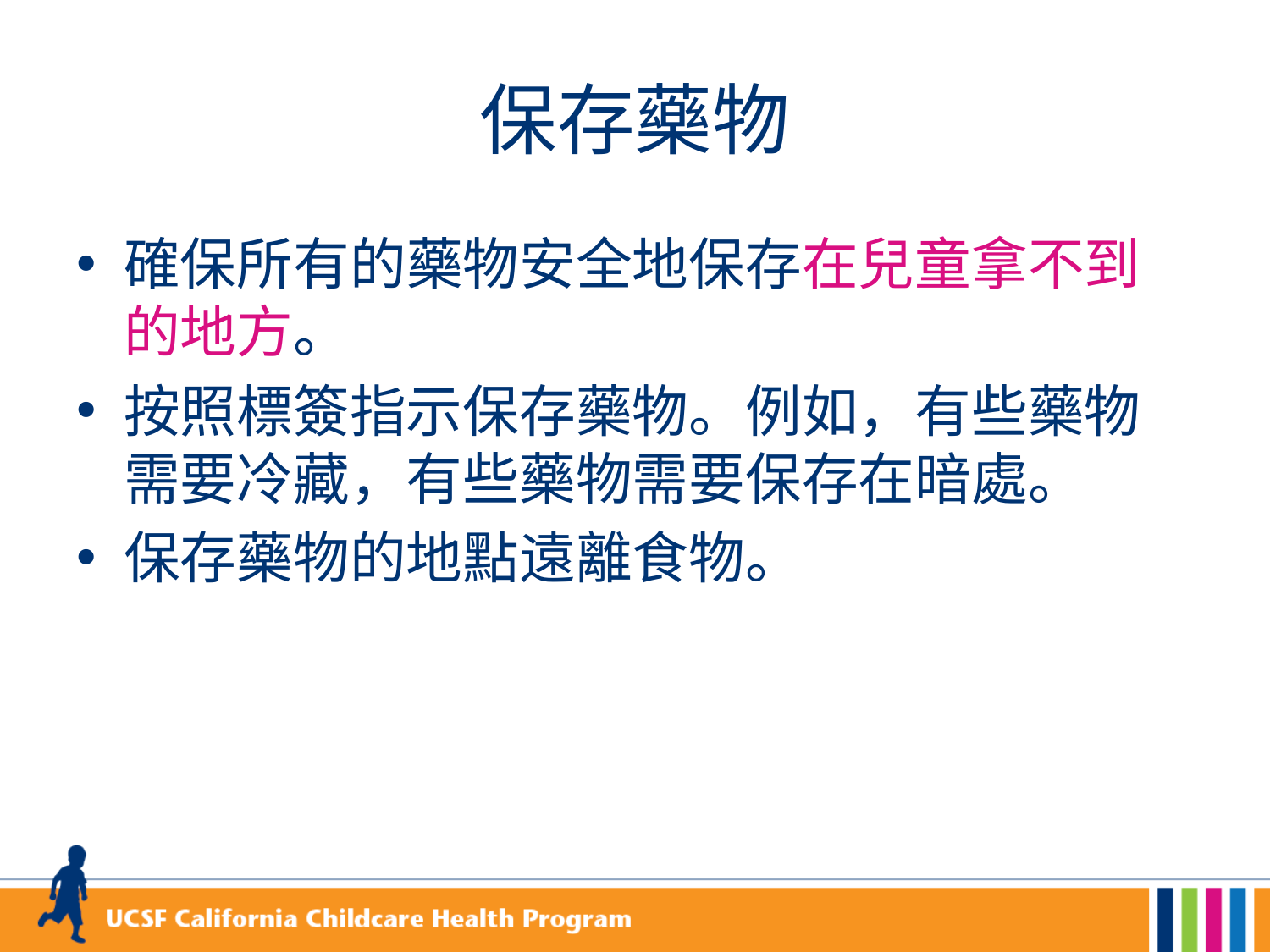

# 保存藥物
確保所有的藥物安全地保存在兒童拿不到的地方。
按照標簽指示保存藥物。例如，有些藥物需要冷藏，有些藥物需要保存在暗處。
保存藥物的地點遠離食物。